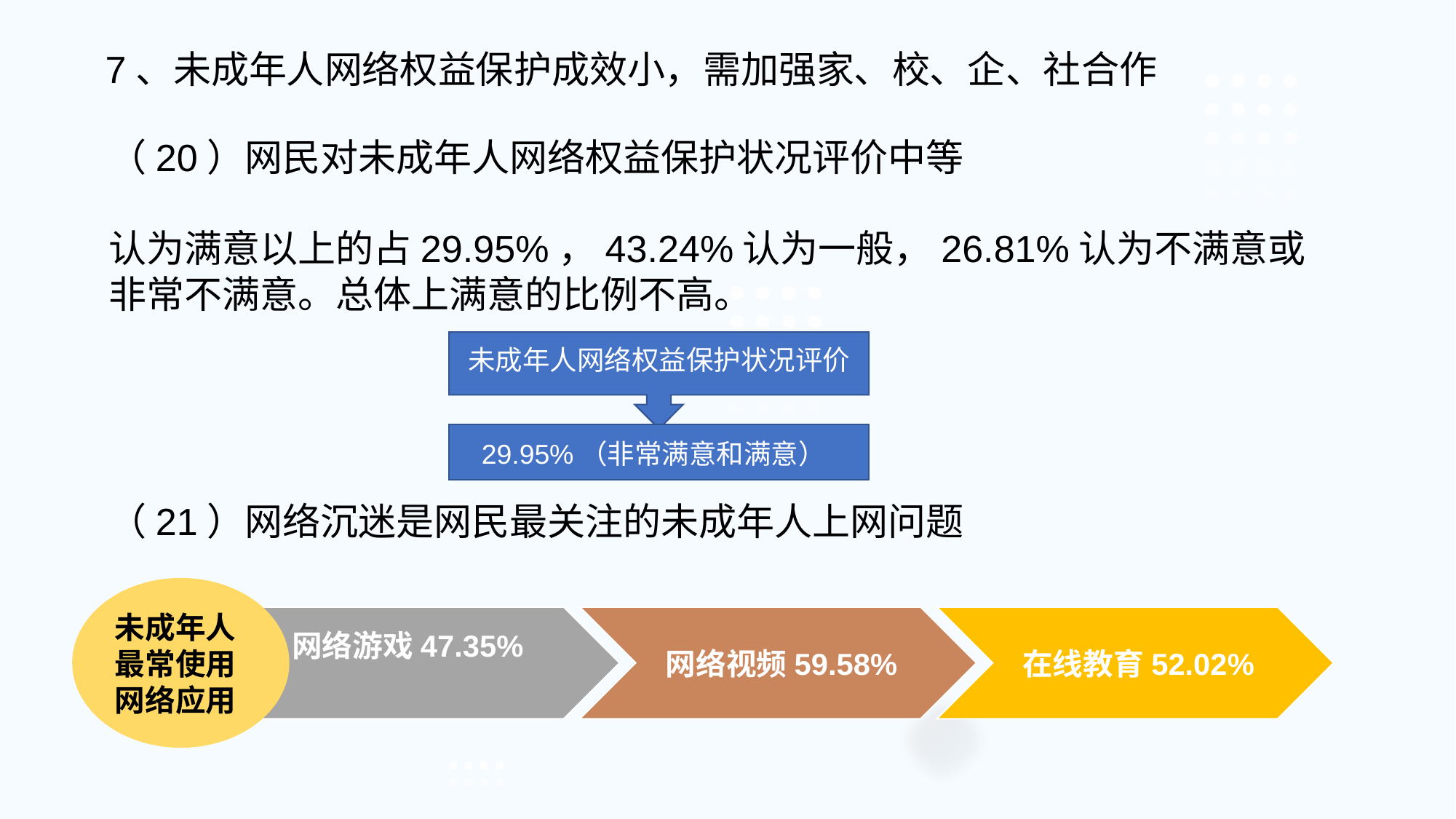

7、未成年人网络权益保护成效小，需加强家、校、企、社合作

（20）网民对未成年人网络权益保护状况评价中等

认为满意以上的占29.95%，43.24%认为一般，26.81%认为不满意或非常不满意。总体上满意的比例不高。

（21）网络沉迷是网民最关注的未成年人上网问题

未成年人网络权益保护状况评价

29.95%（非常满意和满意）
未成年人最常使用网络应用
网络游戏47.35%
网络视频59.58%
在线教育52.02%